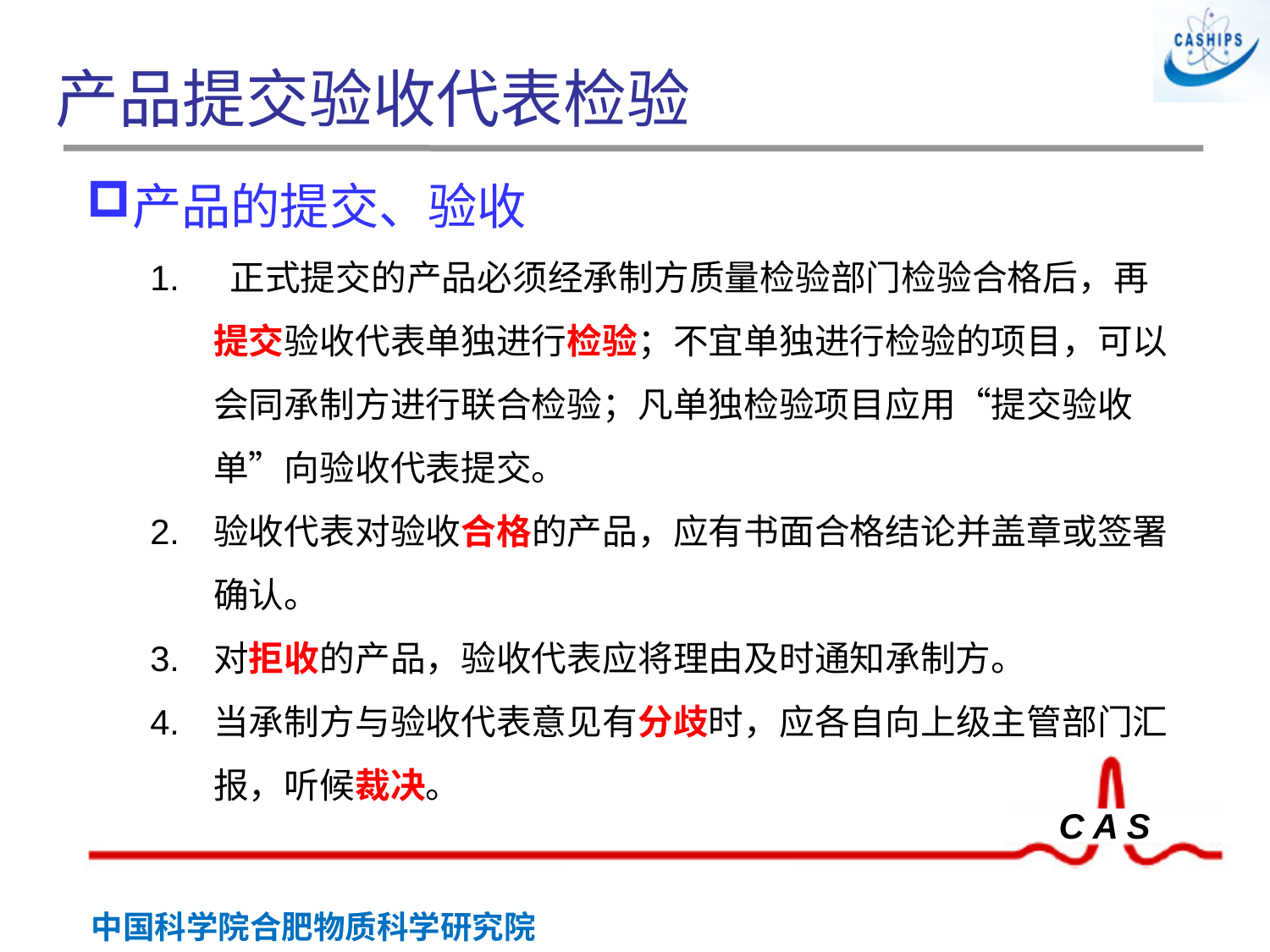

# 产品提交验收代表检验
产品的提交、验收
 正式提交的产品必须经承制方质量检验部门检验合格后，再提交验收代表单独进行检验；不宜单独进行检验的项目，可以会同承制方进行联合检验；凡单独检验项目应用“提交验收单”向验收代表提交。
验收代表对验收合格的产品，应有书面合格结论并盖章或签署确认。
对拒收的产品，验收代表应将理由及时通知承制方。
当承制方与验收代表意见有分歧时，应各自向上级主管部门汇报，听候裁决。
  胶印章
钢印章
封印章